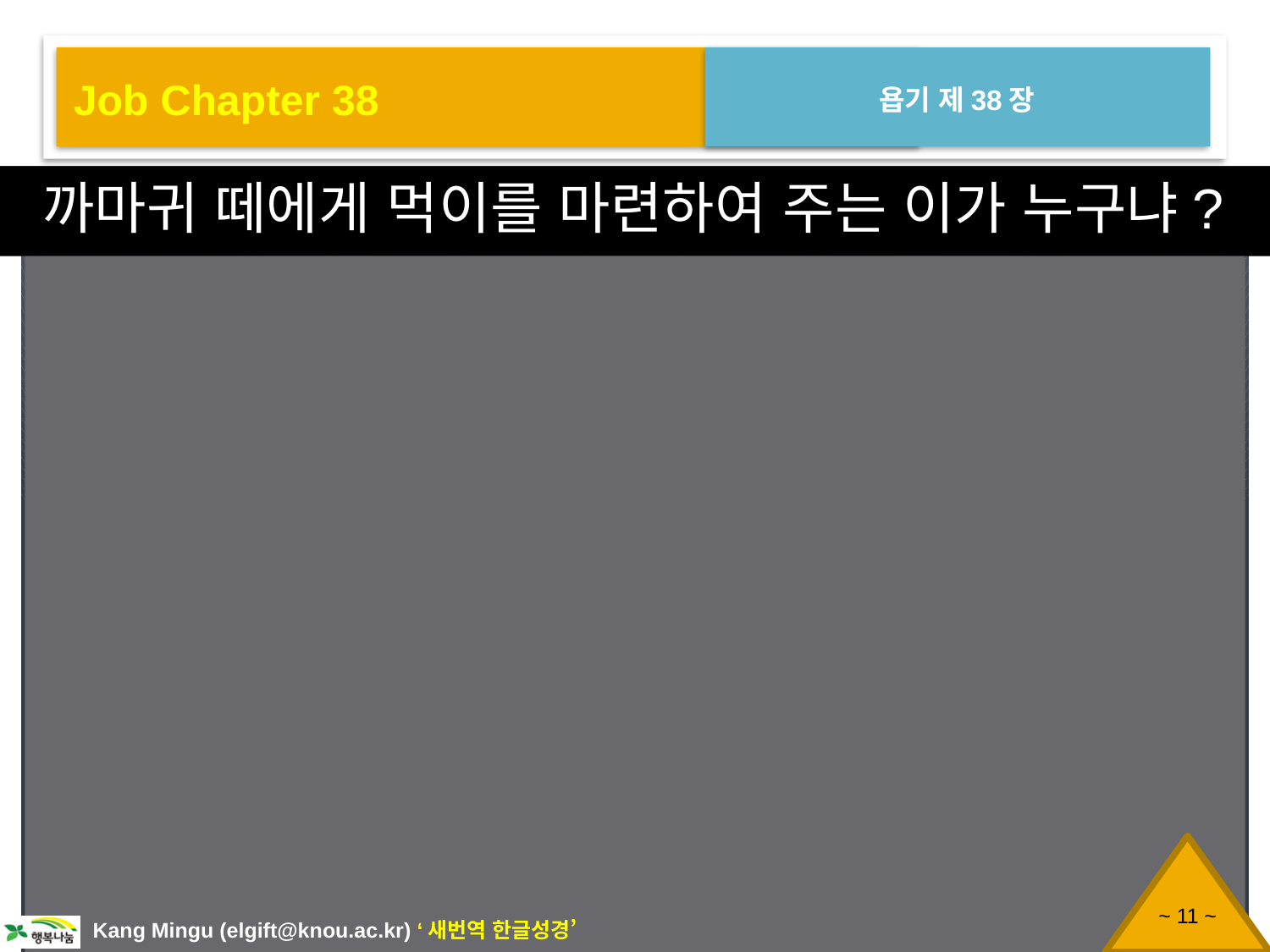

Job Chapter 38
욥기 제38장
까마귀 떼에게 먹이를 마련하여 주는 이가 누구냐?